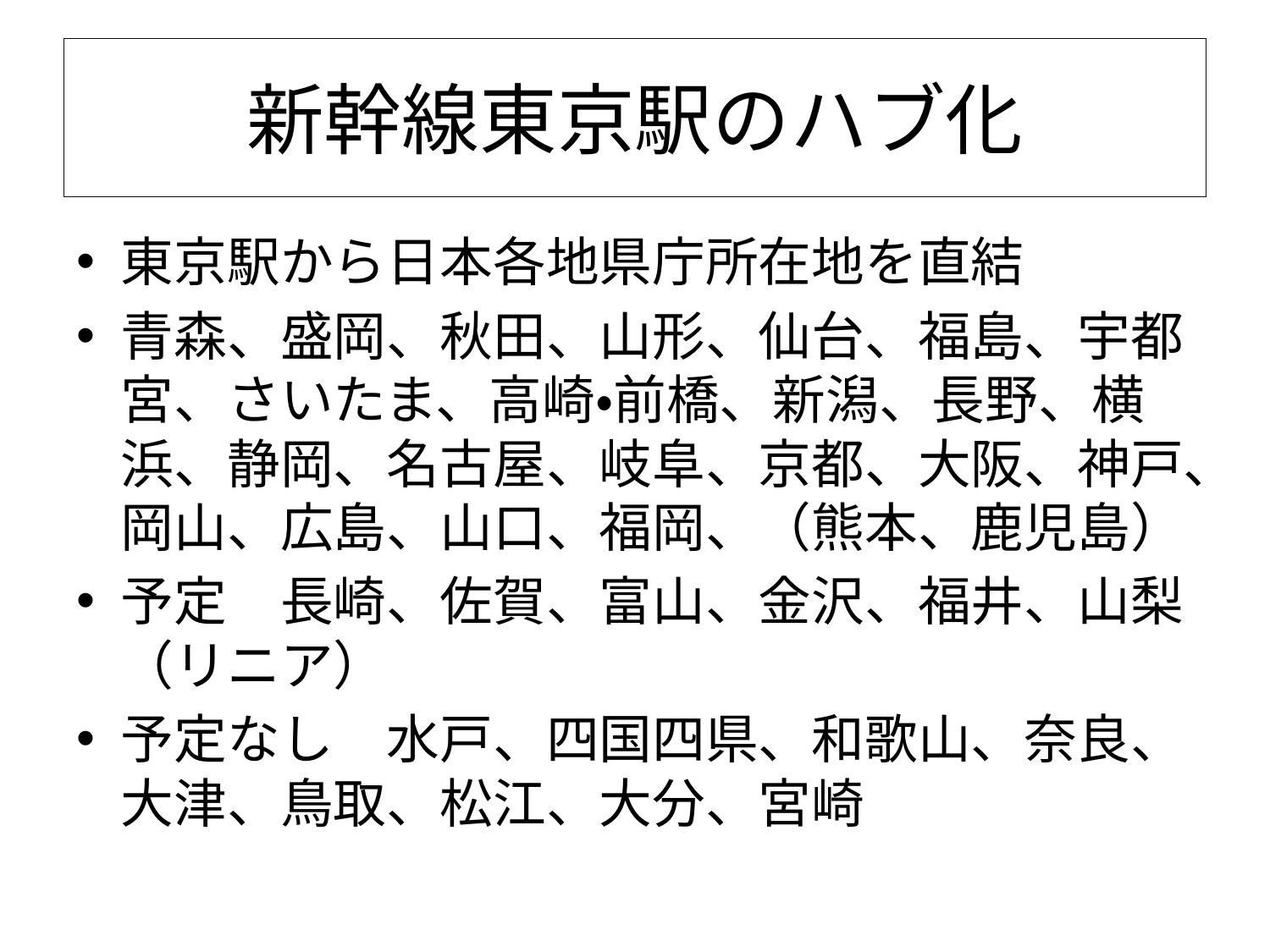

# 新幹線東京駅のハブ化
東京駅から日本各地県庁所在地を直結
青森、盛岡、秋田、山形、仙台、福島、宇都宮、さいたま、高崎・前橋、新潟、長野、横浜、静岡、名古屋、岐阜、京都、大阪、神戸、岡山、広島、山口、福岡、（熊本、鹿児島）
予定　長崎、佐賀、富山、金沢、福井、山梨（リニア）
予定なし　水戸、四国四県、和歌山、奈良、大津、鳥取、松江、大分、宮崎